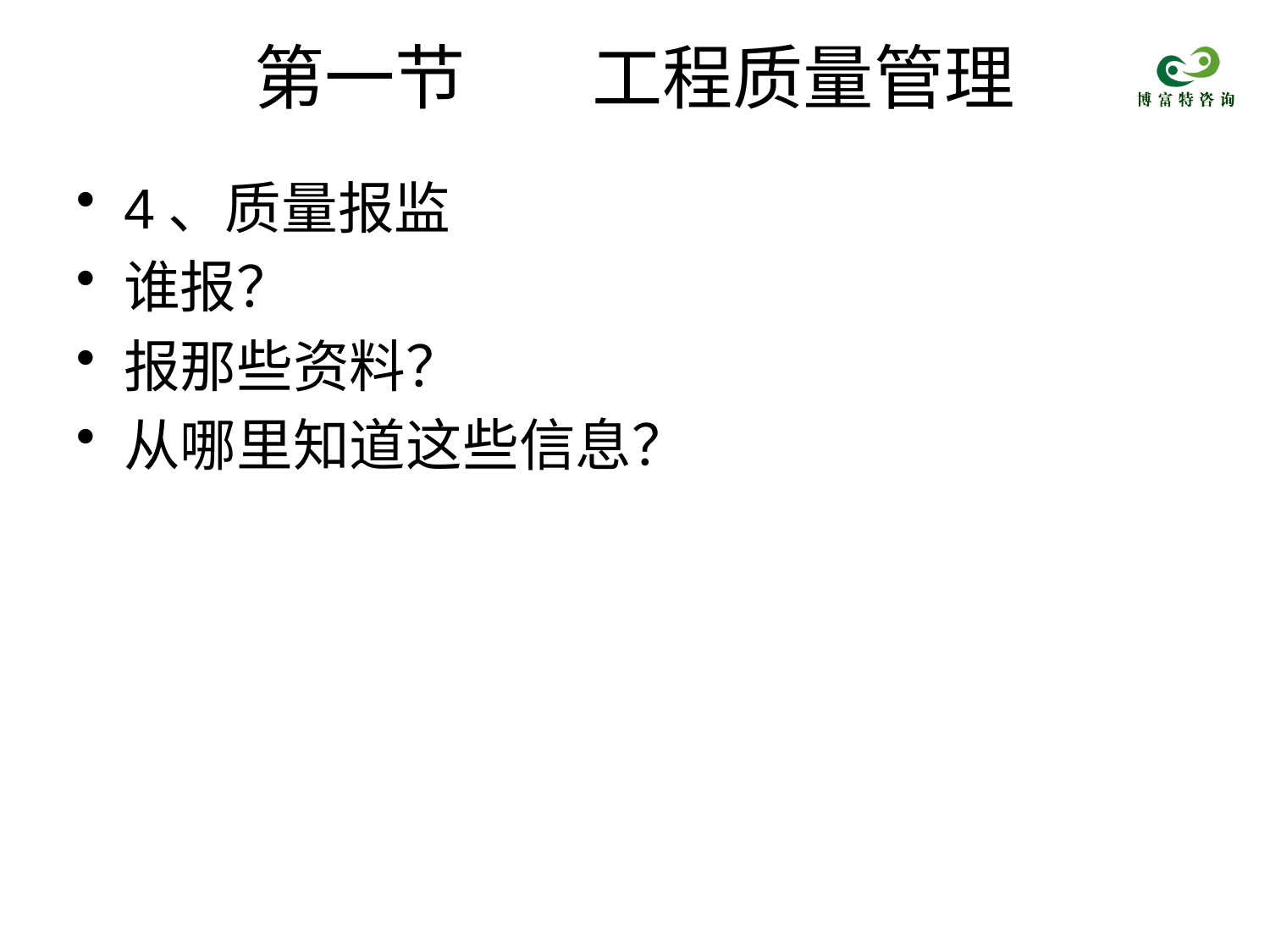

# 第一节        工程质量管理
4、质量报监
谁报？
报那些资料？
从哪里知道这些信息？